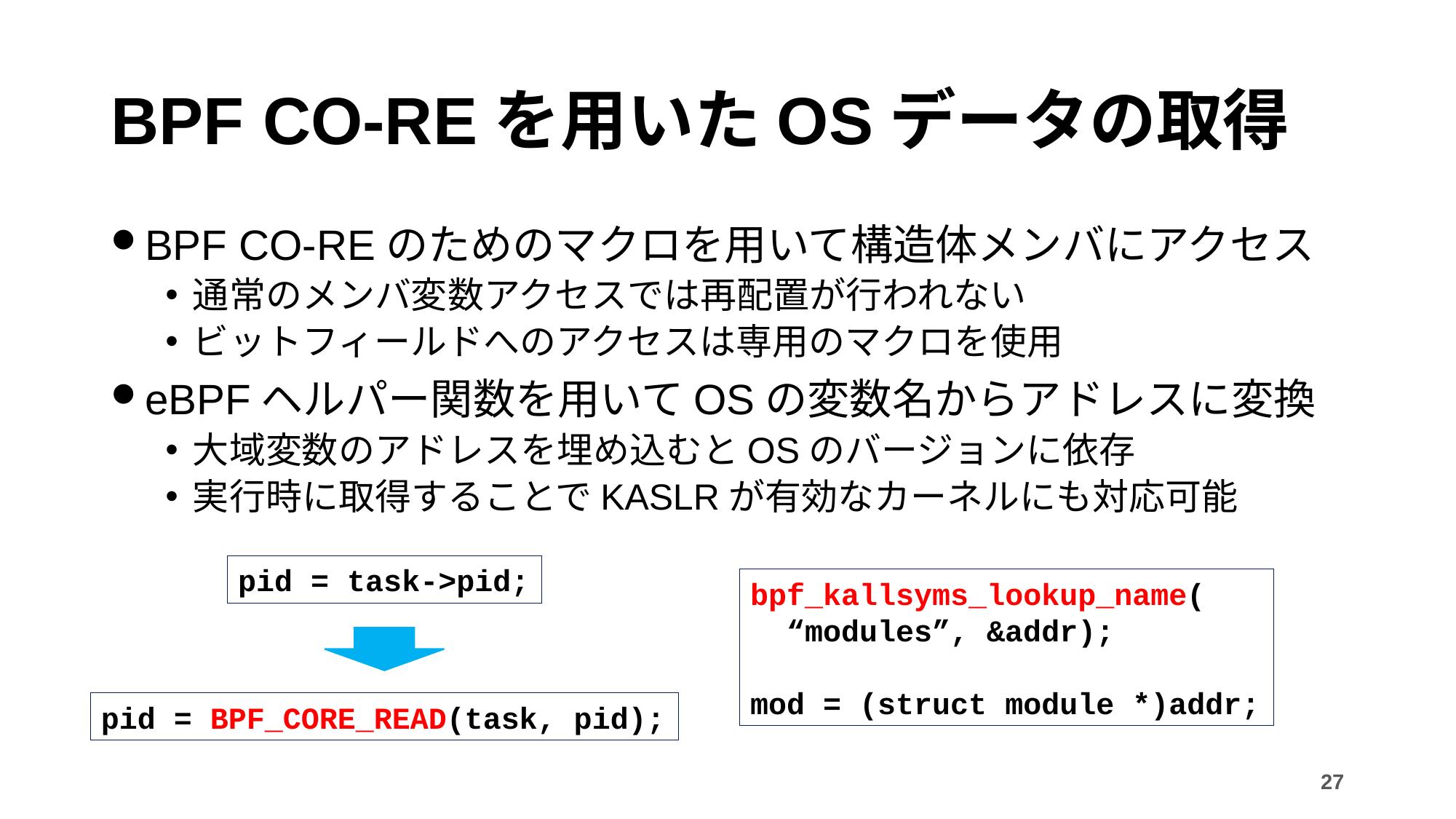

# BPF CO-REを用いたOSデータの取得
BPF CO-REのためのマクロを用いて構造体メンバにアクセス
通常のメンバ変数アクセスでは再配置が行われない
ビットフィールドへのアクセスは専用のマクロを使用
eBPFヘルパー関数を用いてOSの変数名からアドレスに変換
大域変数のアドレスを埋め込むとOSのバージョンに依存
実行時に取得することでKASLRが有効なカーネルにも対応可能
pid = task->pid;
bpf_kallsyms_lookup_name(
  “modules”, &addr);

mod = (struct module *)addr;

pid = BPF_CORE_READ(task, pid);
27